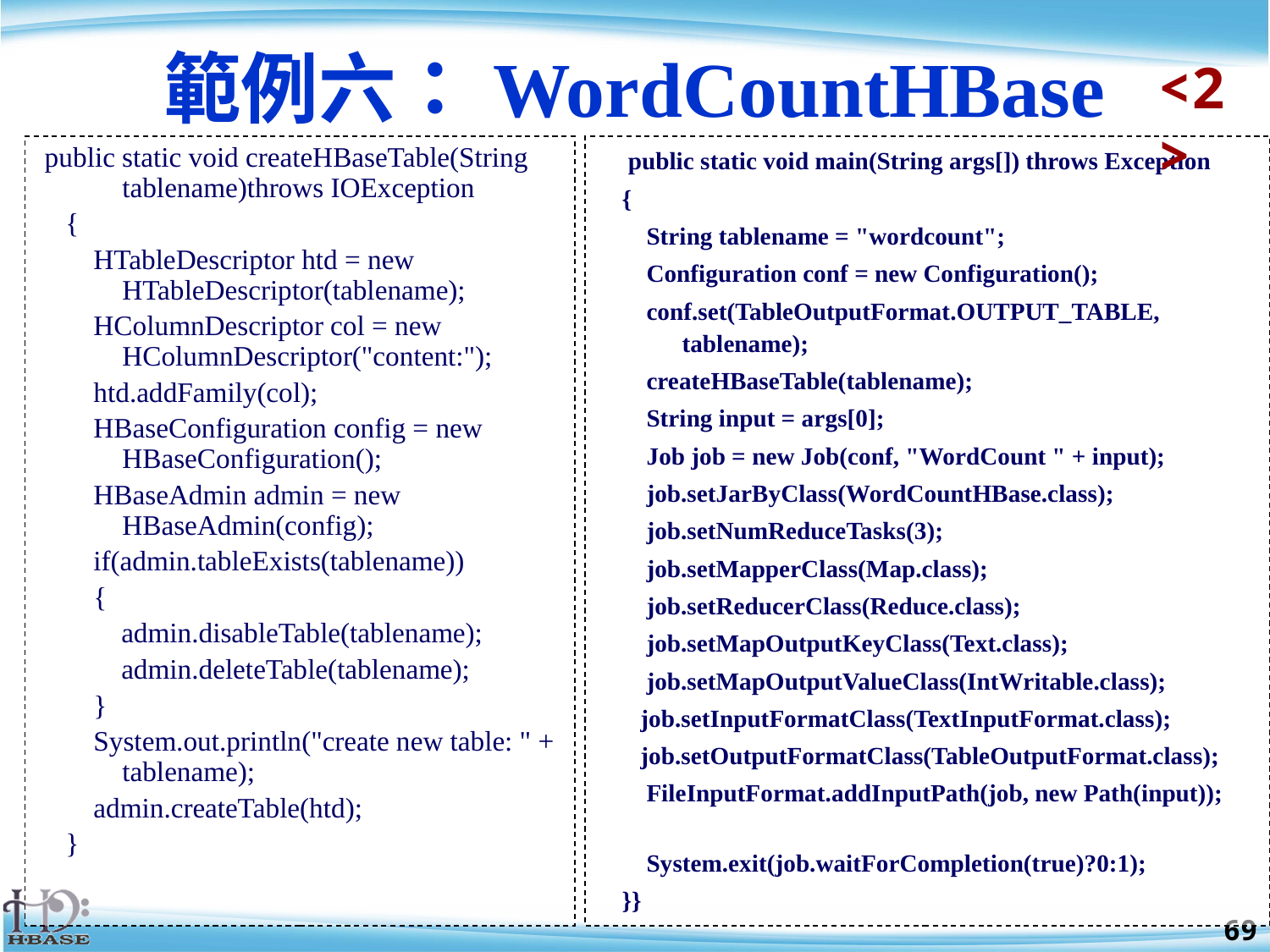

# 範例六：WordCountHBase
<2>
 public static void createHBaseTable(String tablename)throws IOException
    {
        HTableDescriptor htd = new HTableDescriptor(tablename);
        HColumnDescriptor col = new HColumnDescriptor("content:");
        htd.addFamily(col);
        HBaseConfiguration config = new HBaseConfiguration();
        HBaseAdmin admin = new HBaseAdmin(config);
        if(admin.tableExists(tablename))
        {
            admin.disableTable(tablename);
            admin.deleteTable(tablename);
        }
        System.out.println("create new table: " + tablename);
        admin.createTable(htd);
    }
     public static void main(String args[]) throws Exception
    {
        String tablename = "wordcount";
        Configuration conf = new Configuration();
        conf.set(TableOutputFormat.OUTPUT_TABLE, tablename);
        createHBaseTable(tablename);
        String input = args[0];
        Job job = new Job(conf, "WordCount " + input);
        job.setJarByClass(WordCountHBase.class);
        job.setNumReduceTasks(3);
        job.setMapperClass(Map.class);
        job.setReducerClass(Reduce.class);
        job.setMapOutputKeyClass(Text.class);
        job.setMapOutputValueClass(IntWritable.class);
       job.setInputFormatClass(TextInputFormat.class);
       job.setOutputFormatClass(TableOutputFormat.class);
        FileInputFormat.addInputPath(job, new Path(input));
        System.exit(job.waitForCompletion(true)?0:1);
    }}
69